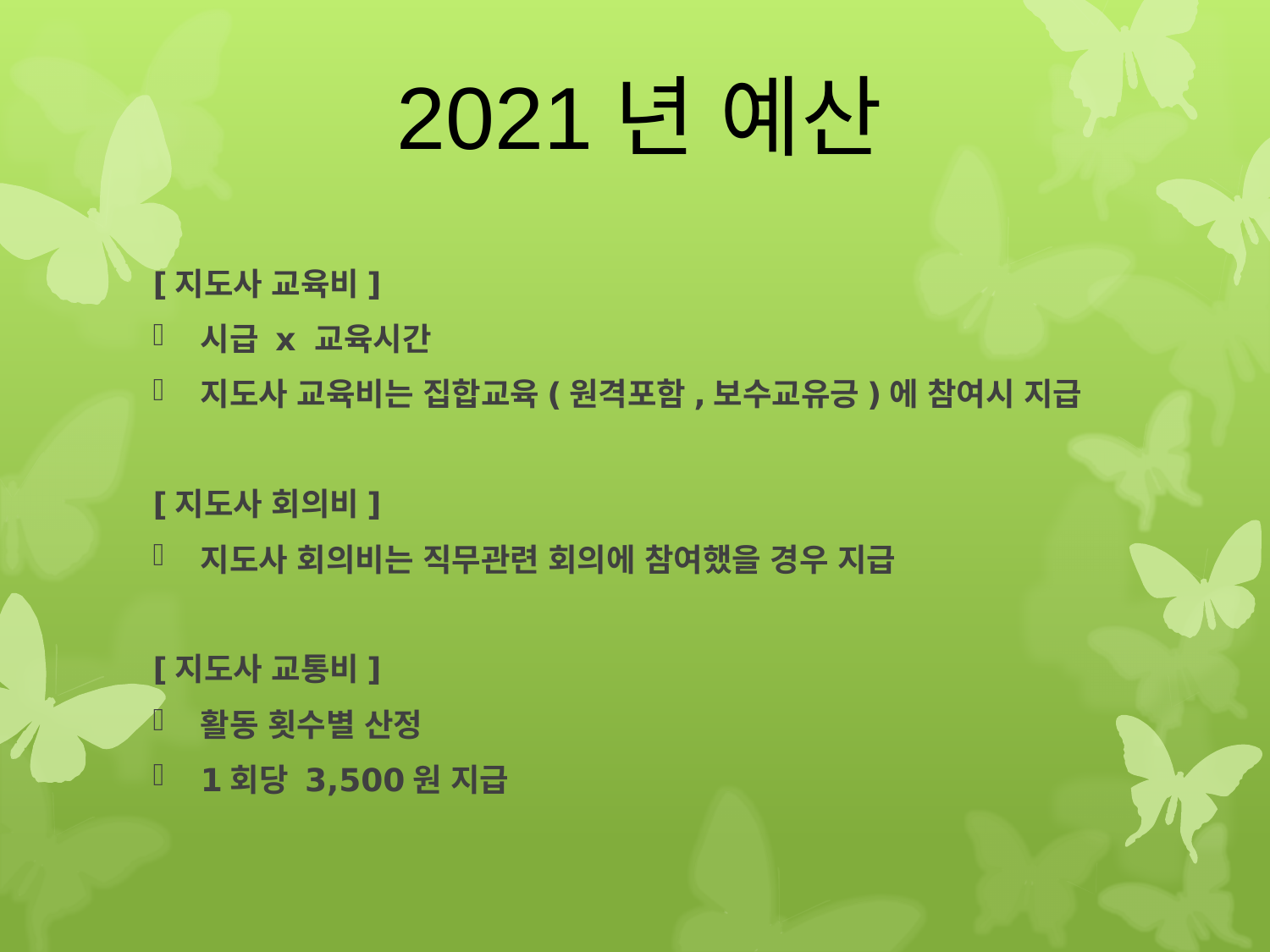

# 2021년 예산
[지도사 교육비]
시급 x 교육시간
지도사 교육비는 집합교육(원격포함,보수교유긍)에 참여시 지급

[지도사 회의비]
지도사 회의비는 직무관련 회의에 참여했을 경우 지급

[지도사 교통비]
활동 횟수별 산정
1회당 3,500원 지급